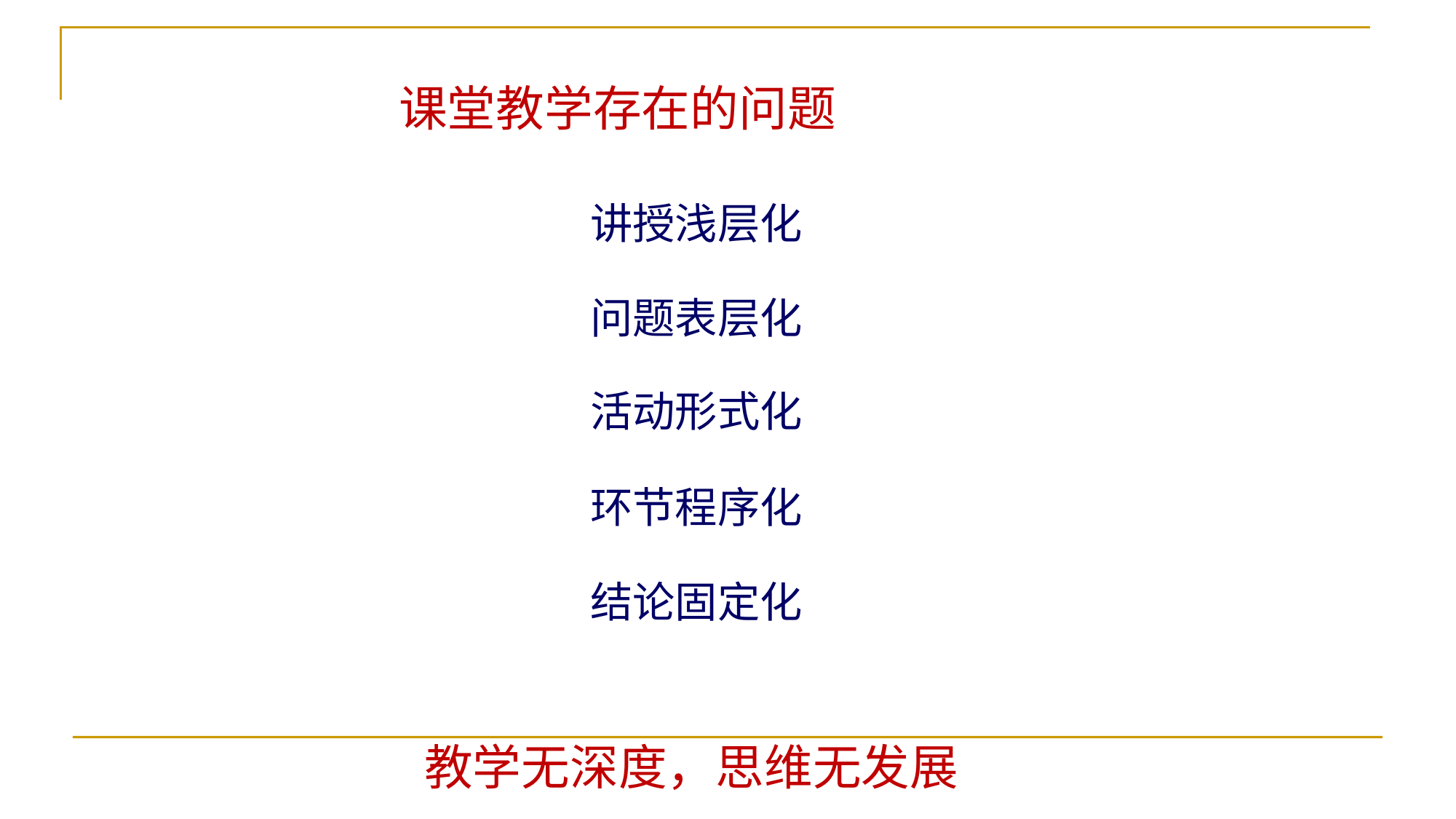

课堂教学存在的问题
 讲授浅层化
 问题表层化
 活动形式化
 环节程序化
 结论固定化
 教学无深度，思维无发展